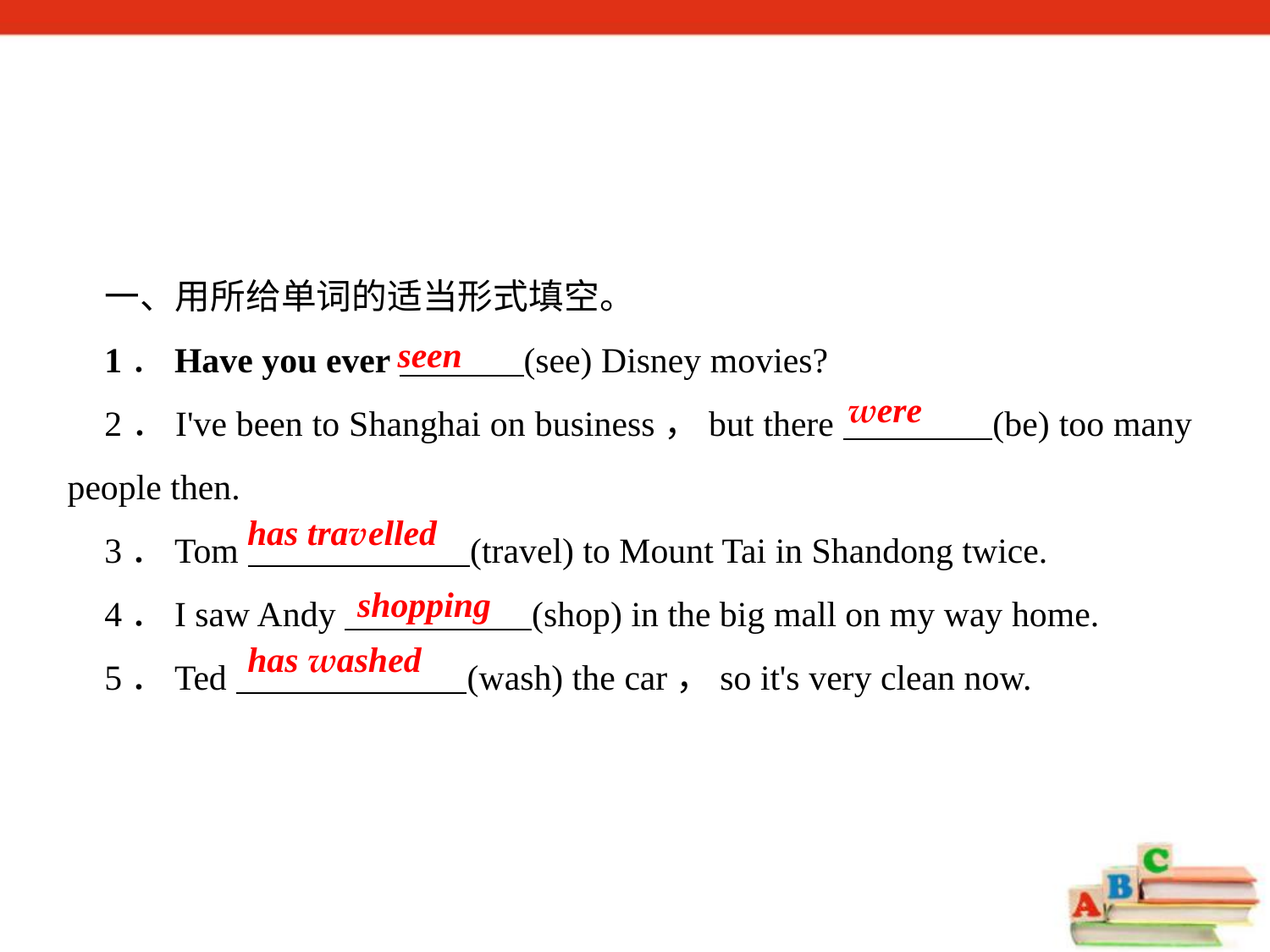

一、用所给单词的适当形式填空。
1．Have you ever               (see) Disney movies?
2．I've been to Shanghai on business，but there                 (be) too many people then.
3．Tom                          (travel) to Mount Tai in Shandong twice.
4．I saw Andy                      (shop) in the big mall on my way home.
5．Ted                           (wash) the car，so it's very clean now.
seen
were
has travelled
shopping
has washed